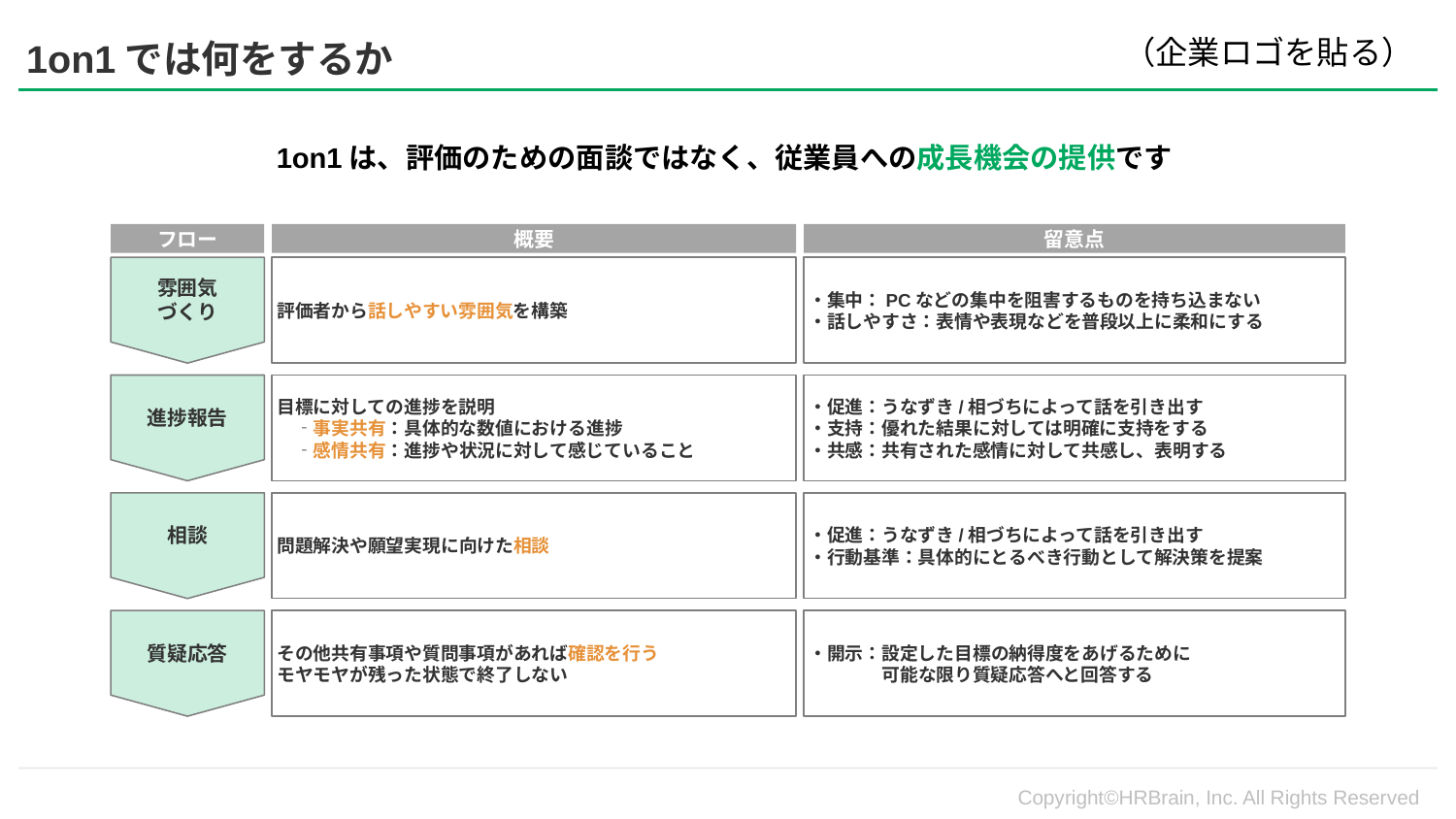

（企業ロゴを貼る）
1on1では何をするか

1on1は、評価のための面談ではなく、従業員への成長機会の提供です
フロー
概要
留意点
雰囲気
づくり
評価者から話しやすい雰囲気を構築
・集中：PCなどの集中を阻害するものを持ち込まない
・話しやすさ：表情や表現などを普段以上に柔和にする
進捗報告
目標に対しての進捗を説明
　‐事実共有：具体的な数値における進捗
　‐感情共有：進捗や状況に対して感じていること
・促進：うなずき/相づちによって話を引き出す
・支持：優れた結果に対しては明確に支持をする
・共感：共有された感情に対して共感し、表明する
相談
問題解決や願望実現に向けた相談
・促進：うなずき/相づちによって話を引き出す
・行動基準：具体的にとるべき行動として解決策を提案
質疑応答
その他共有事項や質問事項があれば確認を行う
モヤモヤが残った状態で終了しない
・開示：設定した目標の納得度をあげるために
　　　　可能な限り質疑応答へと回答する

Copyright©HRBrain, Inc. All Rights Reserved